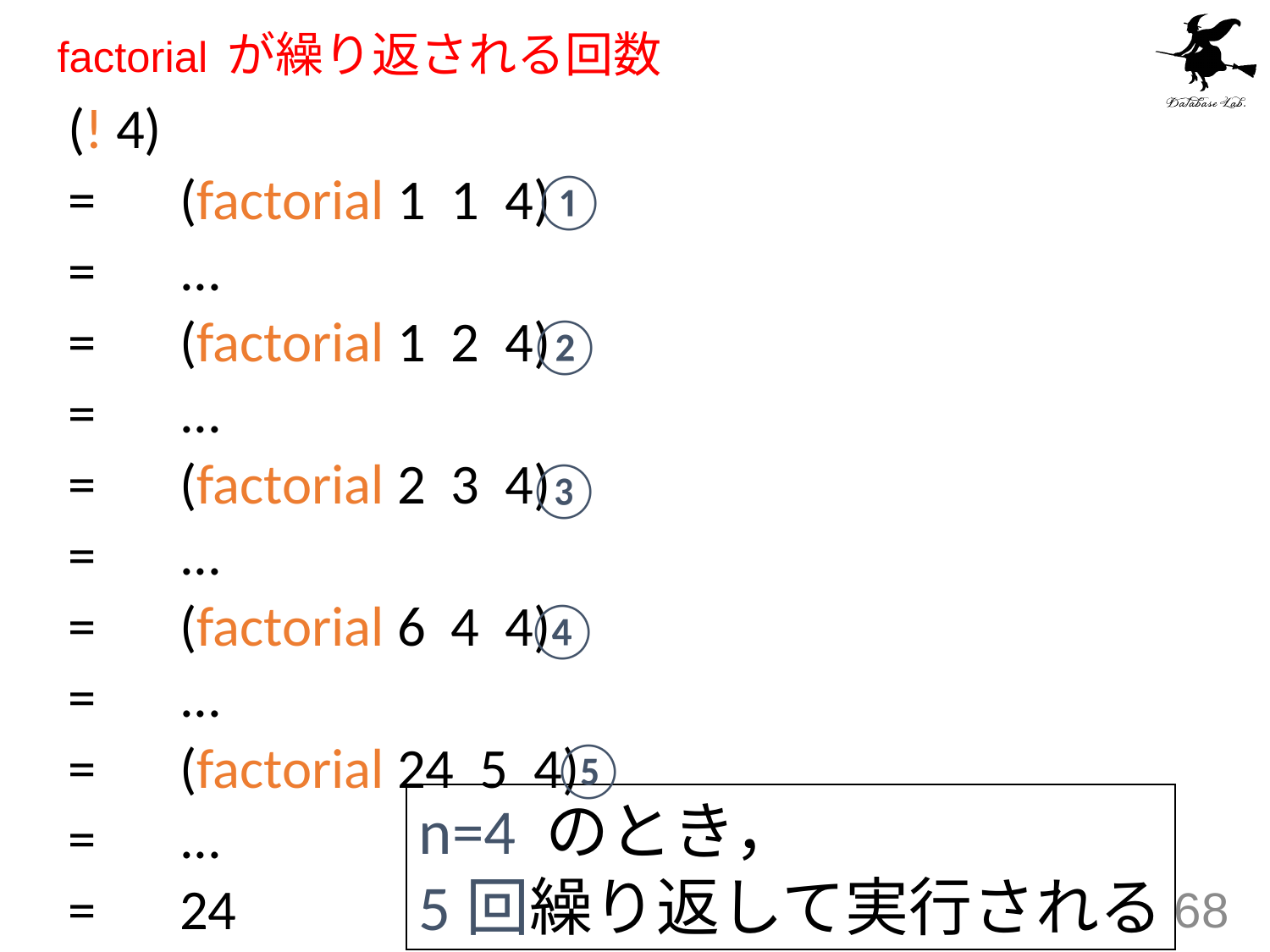

# factorial が繰り返される回数
(! 4)
=　(factorial 1  1  4)
=　...
=　(factorial 1  2  4)
=　...
=　(factorial 2  3  4)
=　...
=　(factorial 6  4  4)
=　...
=　(factorial 24  5  4)
=　...
=　24
①
②
③
④
⑤
n=4 のとき，
5回繰り返して実行される
68